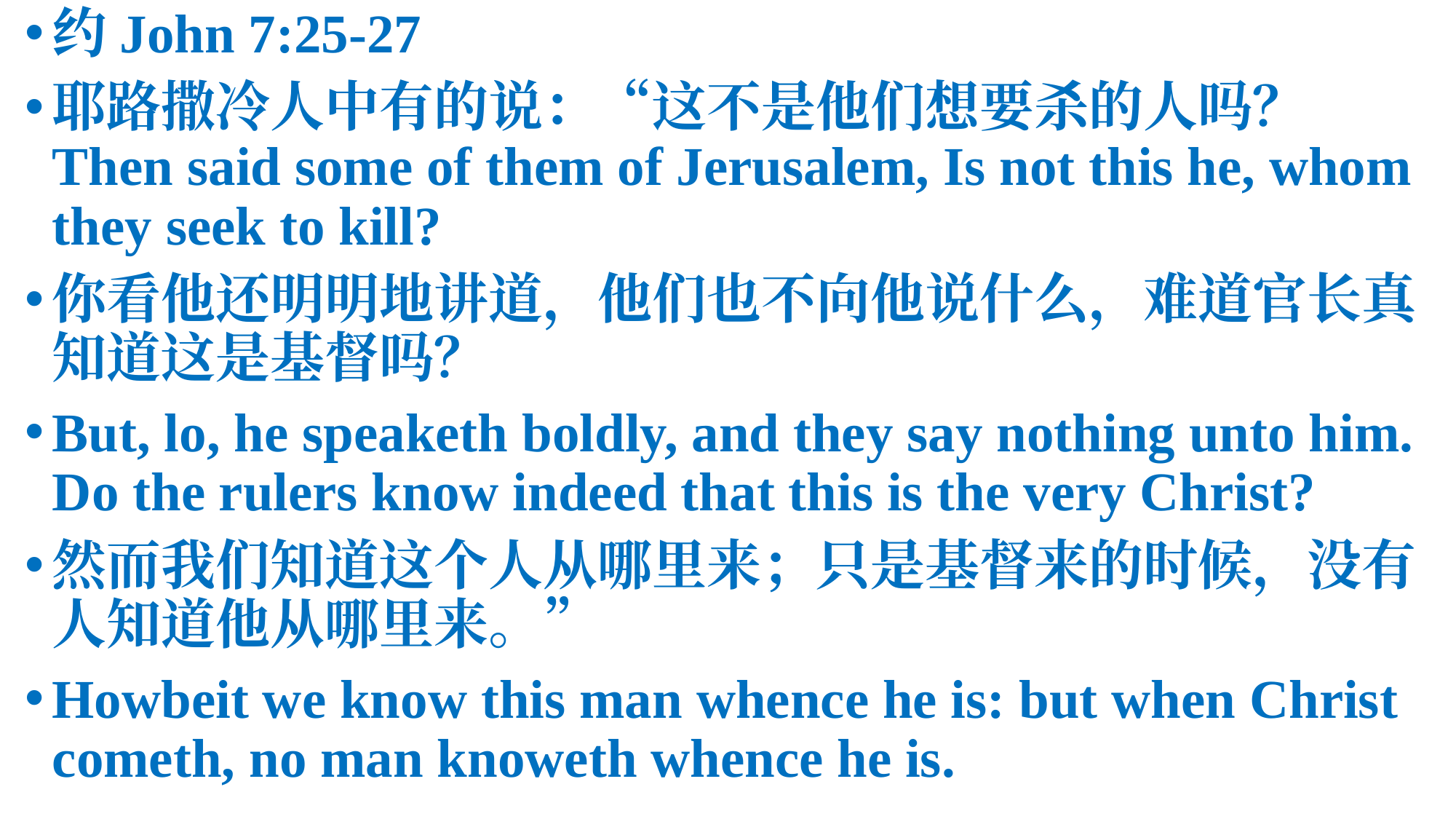

约John 7:25-27
耶路撒冷人中有的说：“这不是他们想要杀的人吗？Then said some of them of Jerusalem, Is not this he, whom they seek to kill?
你看他还明明地讲道，他们也不向他说什么，难道官长真知道这是基督吗？
But, lo, he speaketh boldly, and they say nothing unto him. Do the rulers know indeed that this is the very Christ?
然而我们知道这个人从哪里来；只是基督来的时候，没有人知道他从哪里来。”
Howbeit we know this man whence he is: but when Christ cometh, no man knoweth whence he is.